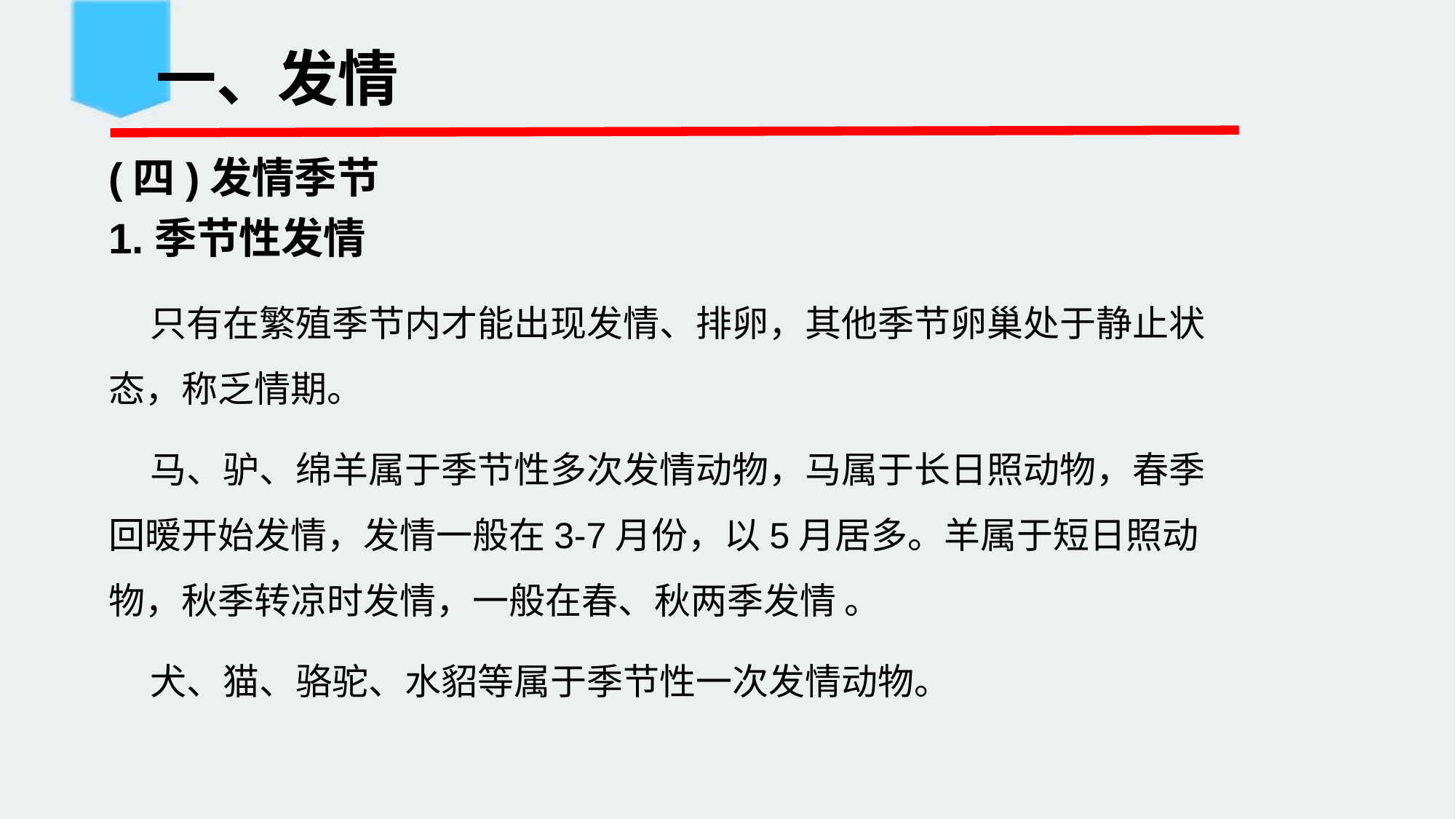

# 一、发情
(四)发情季节
1.季节性发情
    只有在繁殖季节内才能出现发情、排卵，其他季节卵巢处于静止状态，称乏情期。
    马、驴、绵羊属于季节性多次发情动物，马属于长日照动物，春季回暧开始发情，发情一般在3-7月份，以5月居多。羊属于短日照动物，秋季转凉时发情，一般在春、秋两季发情 。
    犬、猫、骆驼、水貂等属于季节性一次发情动物。